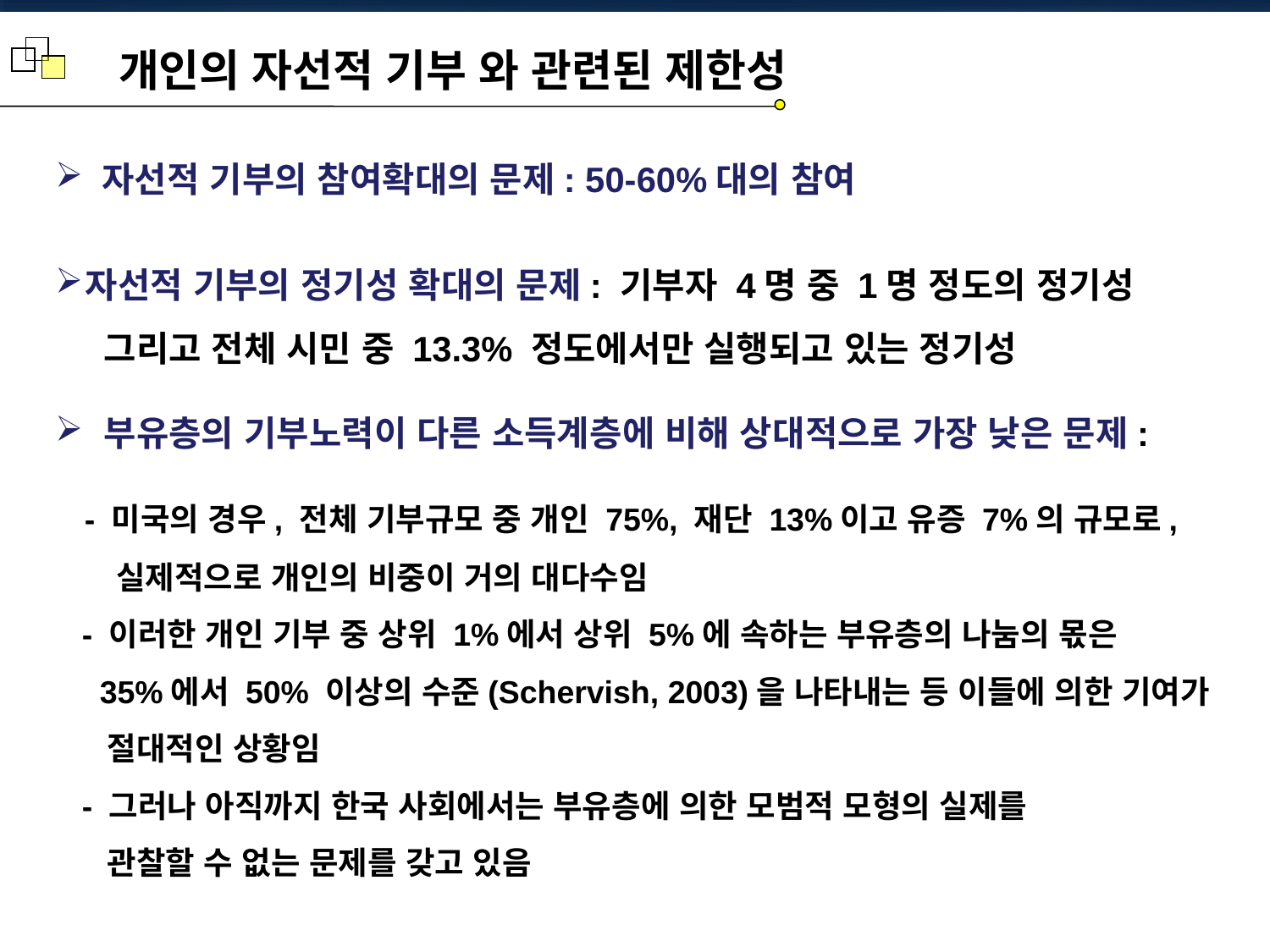

개인의 자선적 기부 와 관련된 제한성

 자선적 기부의 참여확대의 문제: 50-60%대의 참여

자선적 기부의 정기성 확대의 문제: 기부자 4명 중 1명 정도의 정기성
    그리고 전체 시민 중 13.3% 정도에서만 실행되고 있는 정기성

 부유층의 기부노력이 다른 소득계층에 비해 상대적으로 가장 낮은 문제:

   - 미국의 경우, 전체 기부규모 중 개인 75%, 재단 13%이고 유증 7%의 규모로,
      실제적으로 개인의 비중이 거의 대다수임
   - 이러한 개인 기부 중 상위 1%에서 상위 5%에 속하는 부유층의 나눔의 몫은
     35%에서 50% 이상의 수준(Schervish, 2003)을 나타내는 등 이들에 의한 기여가
     절대적인 상황임
   - 그러나 아직까지 한국 사회에서는 부유층에 의한 모범적 모형의 실제를
     관찰할 수 없는 문제를 갖고 있음